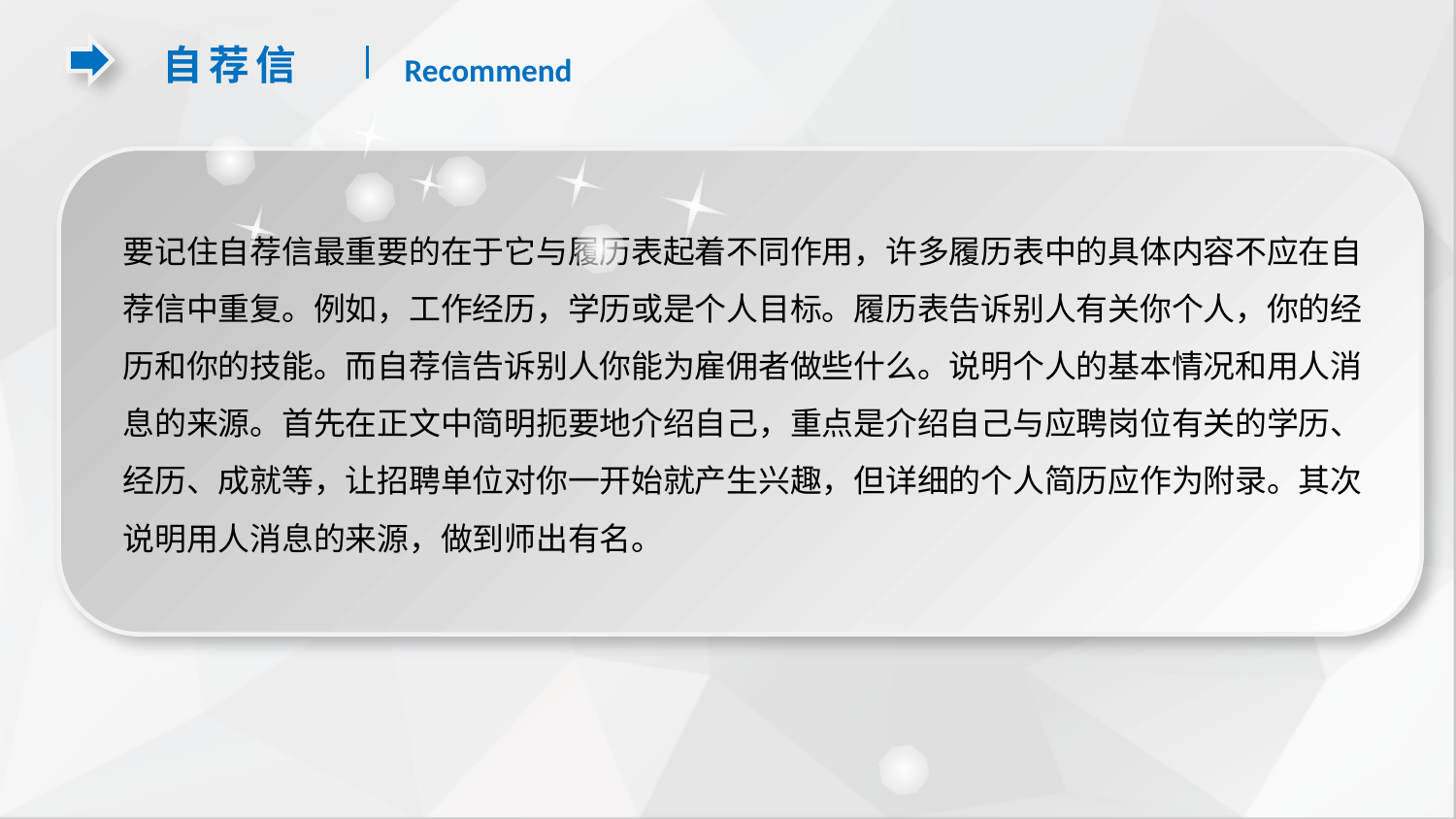

自荐信

Recommend

要记住自荐信最重要的在于它与履历表起着不同作用，许多履历表中的具体内容不应在自荐信中重复。例如，工作经历，学历或是个人目标。履历表告诉别人有关你个人，你的经历和你的技能。而自荐信告诉别人你能为雇佣者做些什么。说明个人的基本情况和用人消息的来源。首先在正文中简明扼要地介绍自己，重点是介绍自己与应聘岗位有关的学历、经历、成就等，让招聘单位对你一开始就产生兴趣，但详细的个人简历应作为附录。其次说明用人消息的来源，做到师出有名。